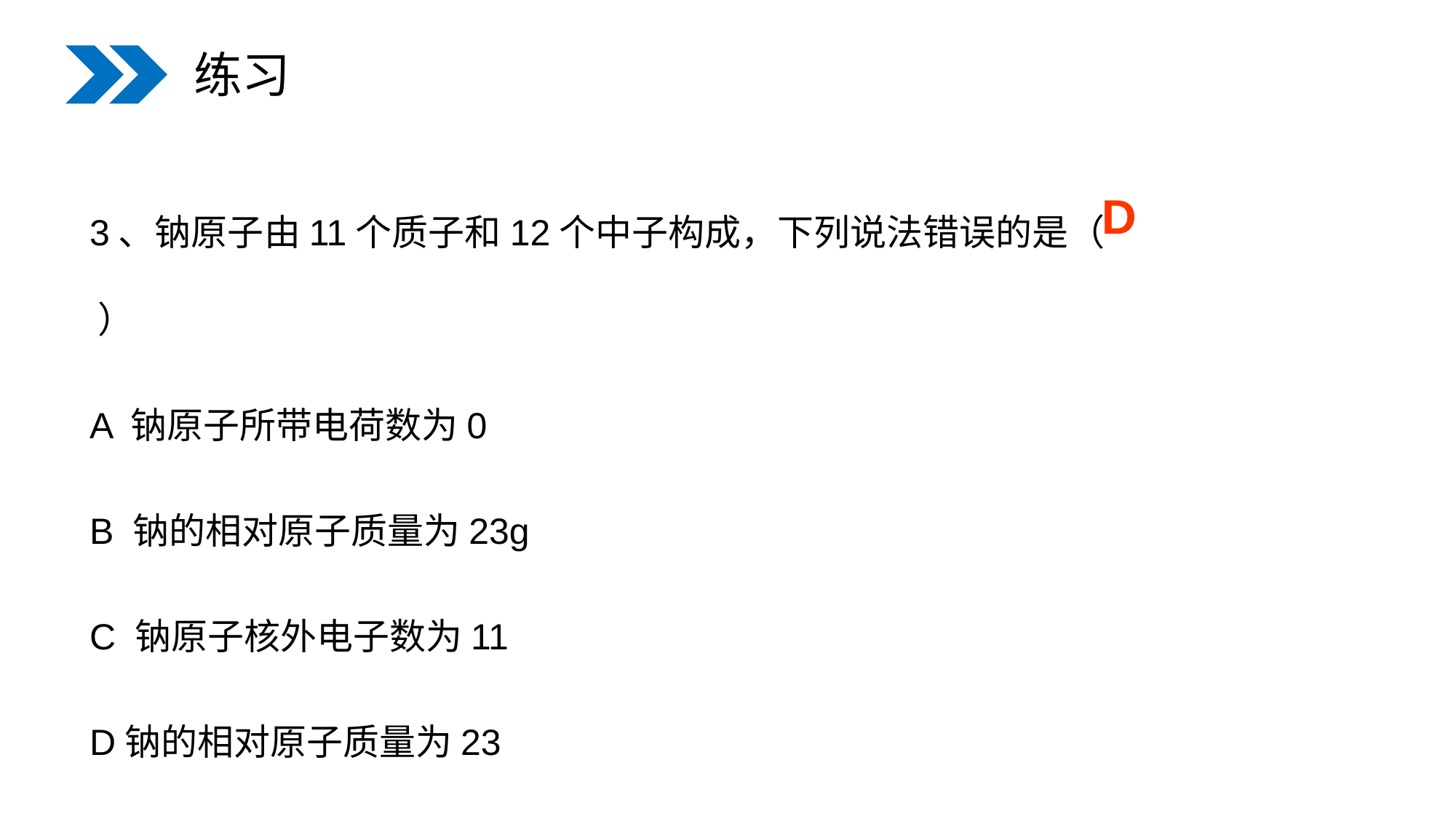

练习
3、钠原子由11个质子和12个中子构成，下列说法错误的是（           ）
A 钠原子所带电荷数为0
B 钠的相对原子质量为23g
C 钠原子核外电子数为11
D钠的相对原子质量为23

D